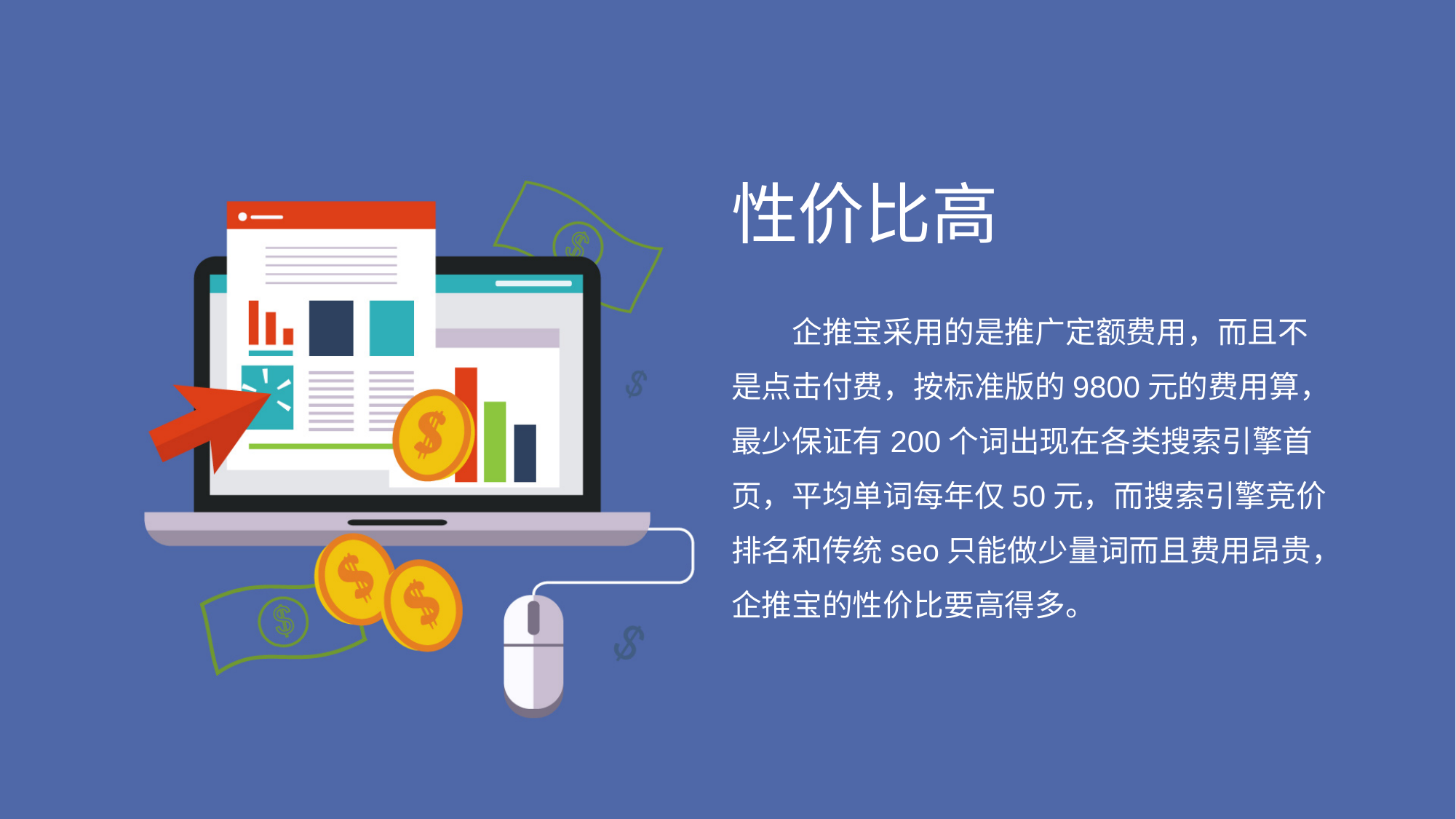

# 性价比高
　　企推宝采用的是推广定额费用，而且不是点击付费，按标准版的9800元的费用算，最少保证有200个词出现在各类搜索引擎首页，平均单词每年仅50元，而搜索引擎竞价排名和传统seo只能做少量词而且费用昂贵，企推宝的性价比要高得多。